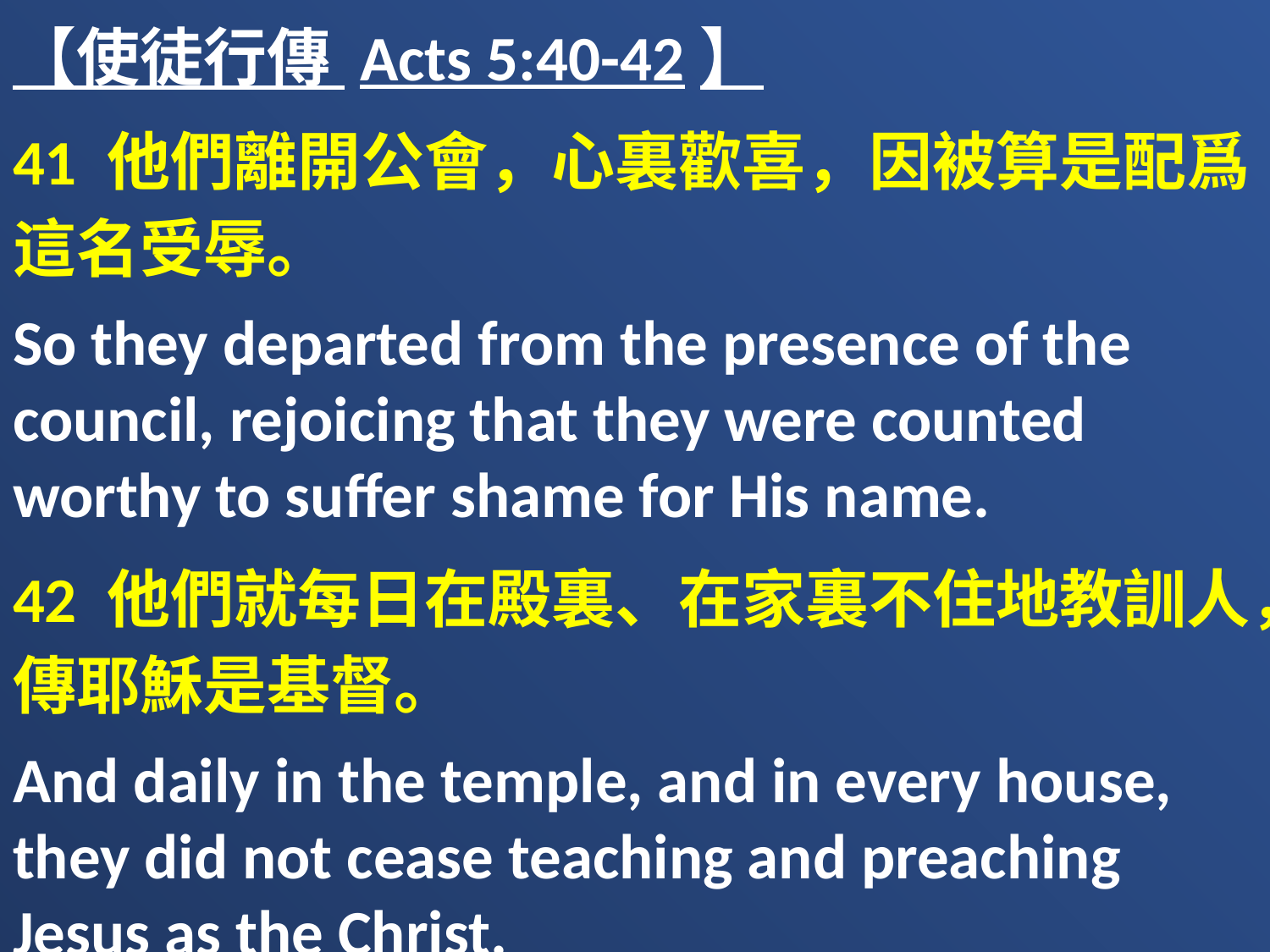

【使徒行傳 Acts 5:40-42】
41 他們離開公會，心裏歡喜，因被算是配爲這名受辱。
So they departed from the presence of the council, rejoicing that they were counted worthy to suffer shame for His name.
42 他們就每日在殿裏、在家裏不住地教訓人，傳耶穌是基督。
And daily in the temple, and in every house, they did not cease teaching and preaching Jesus as the Christ.